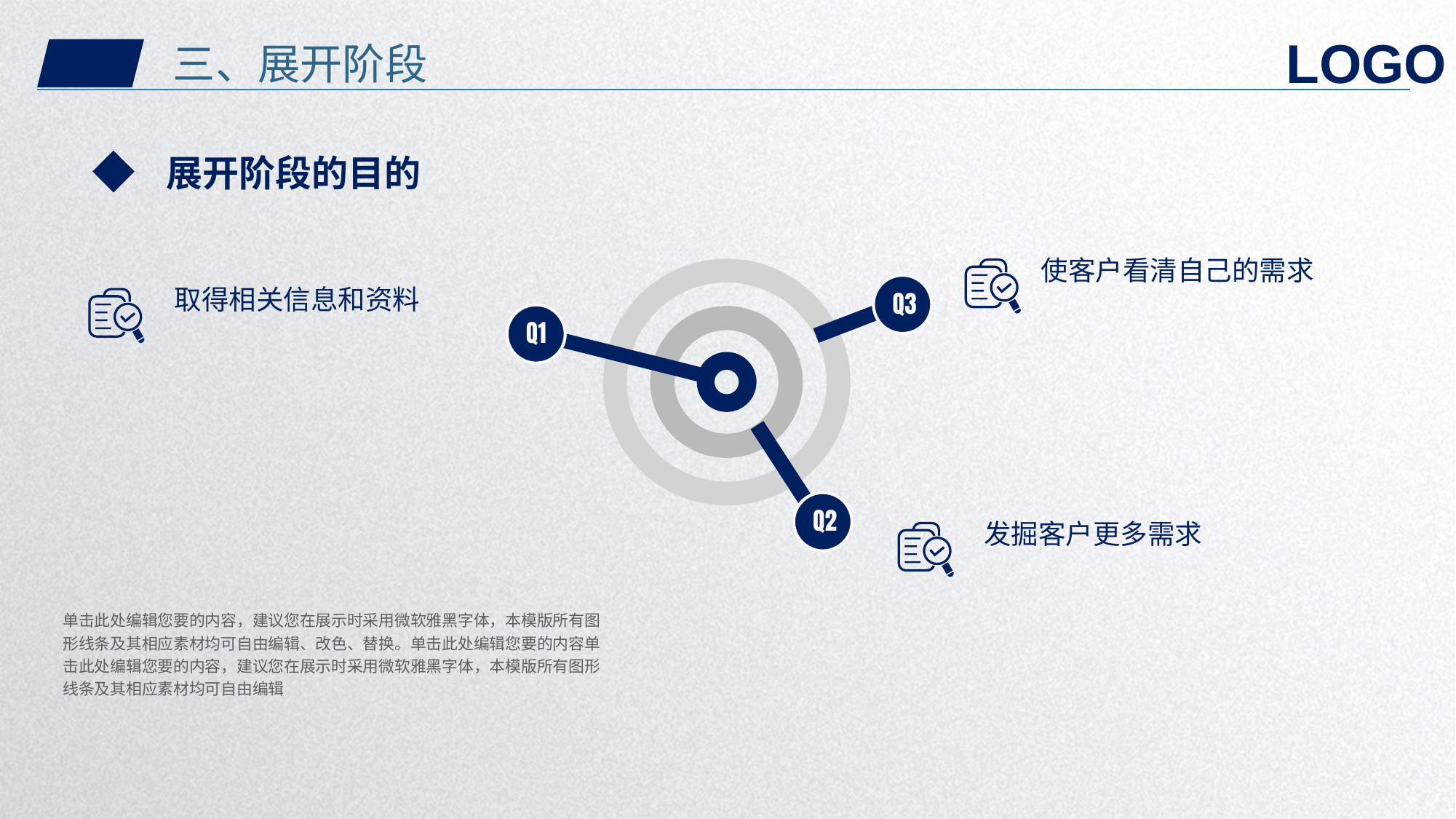

三、展开阶段
展开阶段的目的

使客户看清自己的需求

Q3
Q1

Q2
取得相关信息和资料

发掘客户更多需求

单击此处编辑您要的内容，建议您在展示时采用微软雅黑字体，本模版所有图形线条及其相应素材均可自由编辑、改色、替换。单击此处编辑您要的内容单击此处编辑您要的内容，建议您在展示时采用微软雅黑字体，本模版所有图形线条及其相应素材均可自由编辑